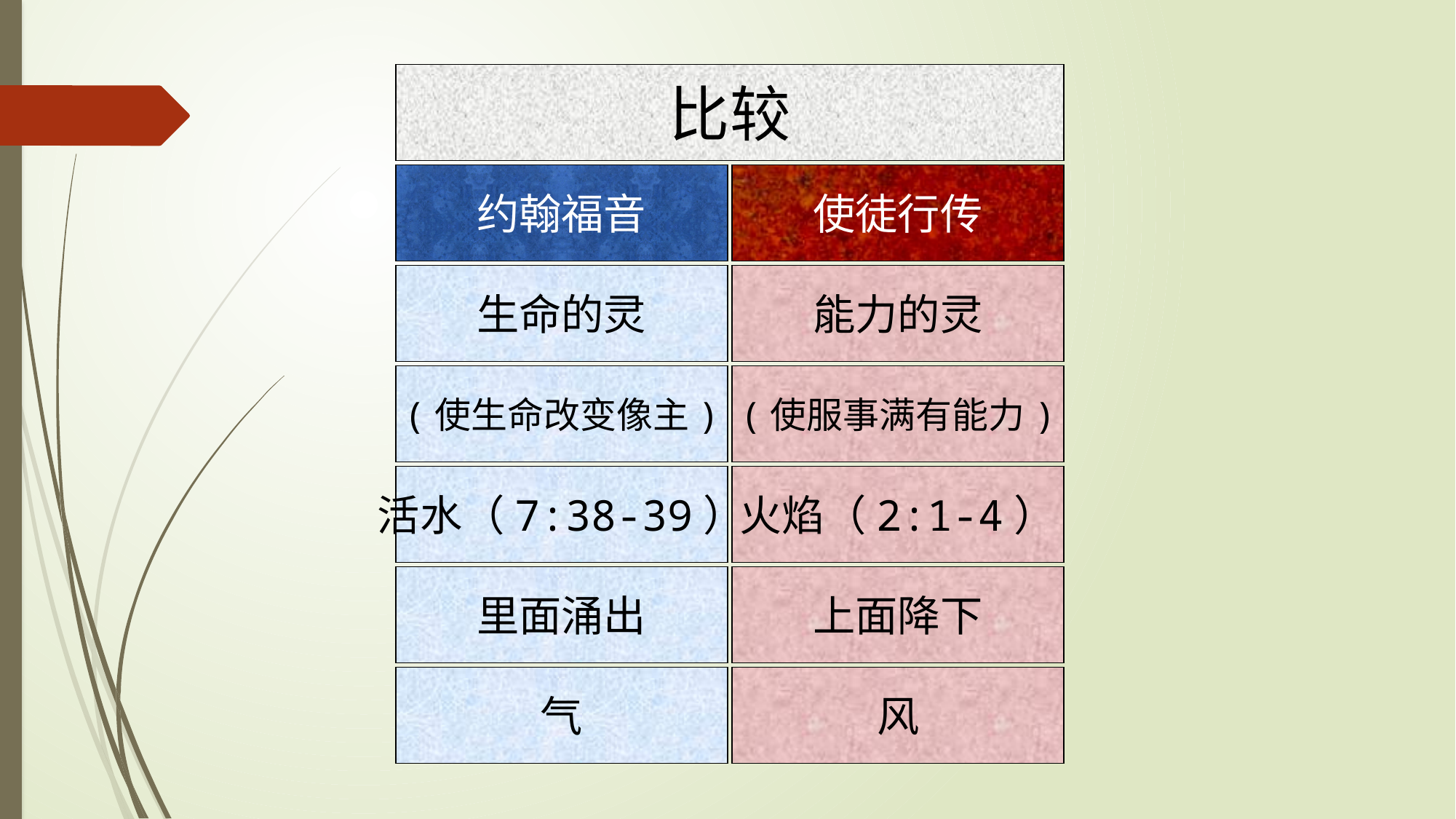

比较
约翰福音
使徒行传
生命的灵
能力的灵
(使生命改变像主)
(使服事满有能力)
活水（7:38-39）
火焰（2:1-4）
里面涌出
上面降下
气
风